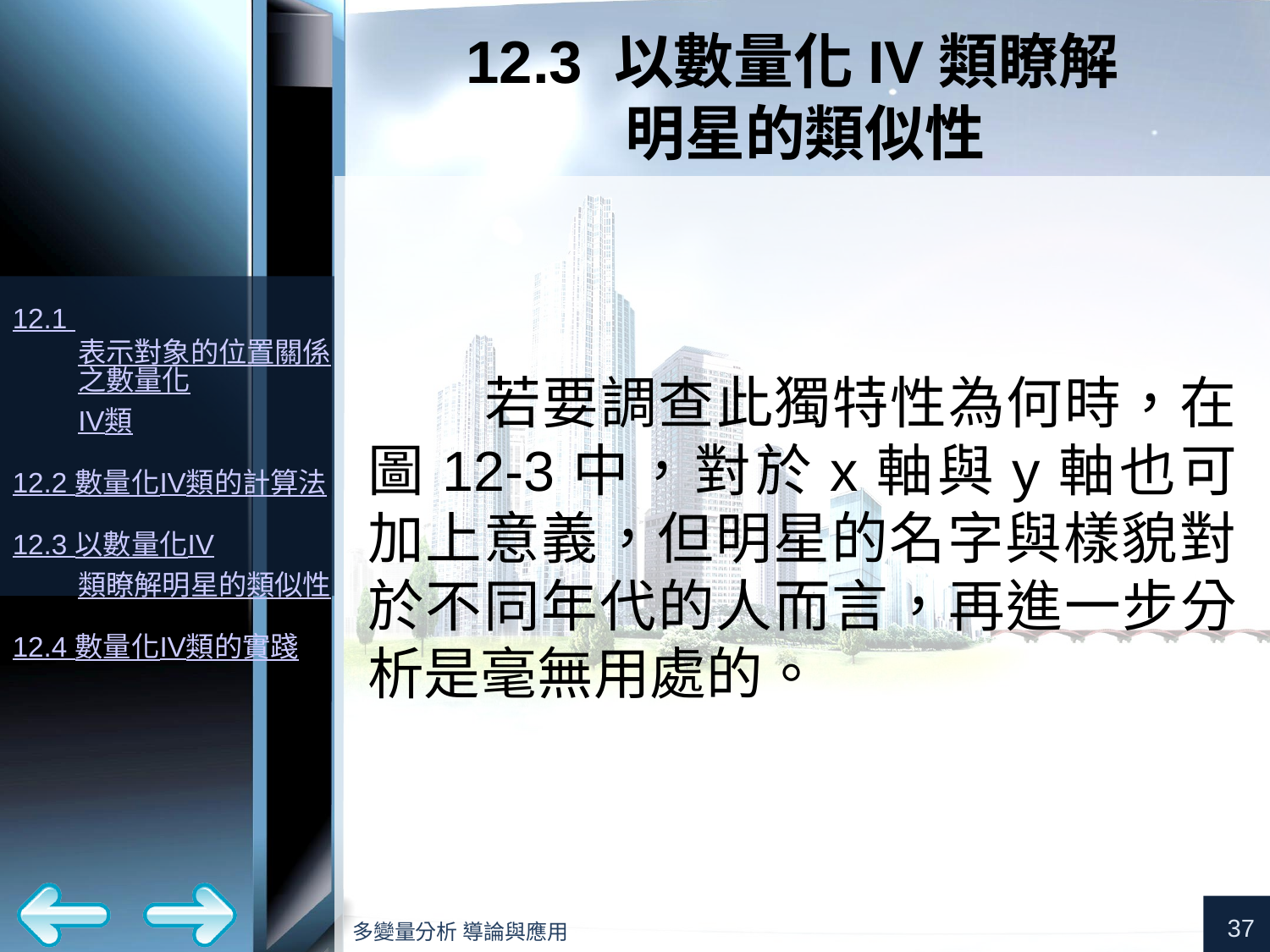

# 12.3 以數量化IV類瞭解 明星的類似性
若要調查此獨特性為何時，在圖12-3中，對於x軸與y軸也可加上意義，但明星的名字與樣貌對於不同年代的人而言，再進一步分析是毫無用處的。
37
多變量分析 導論與應用